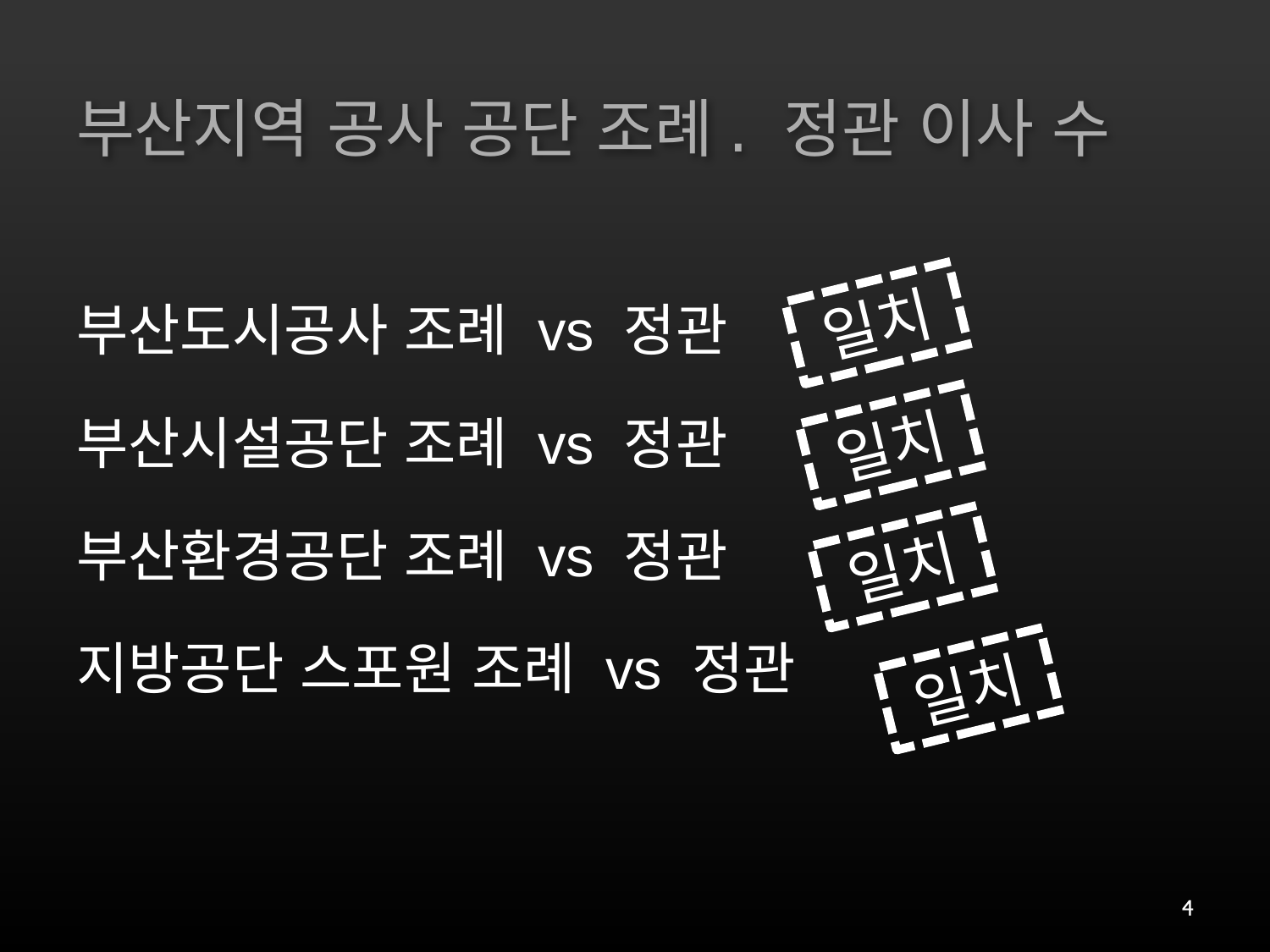

# 부산지역 공사 공단 조례. 정관 이사 수

부산도시공사 조례 vs 정관
부산시설공단 조례 vs 정관
부산환경공단 조례 vs 정관
지방공단 스포원 조례 vs 정관
일치
일치
일치
일치
4